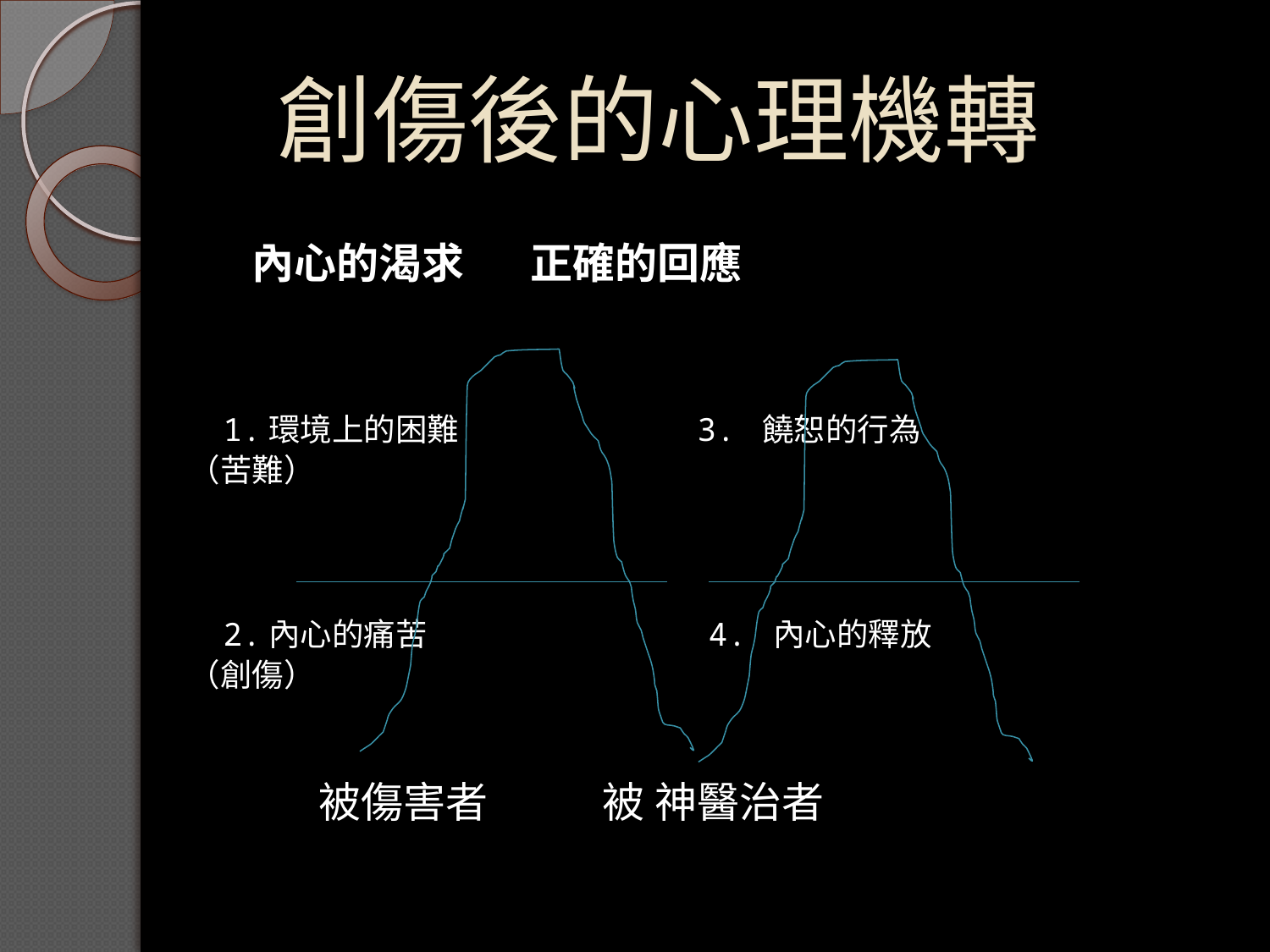

# 創傷後的心理機轉

              內心的渴求       正確的回應

      1.環境上的困難                                3. 饒恕的行為
          （苦難）

      2.內心的痛苦                                      4. 內心的釋放
          （創傷）

                     被傷害者            被 神醫治者